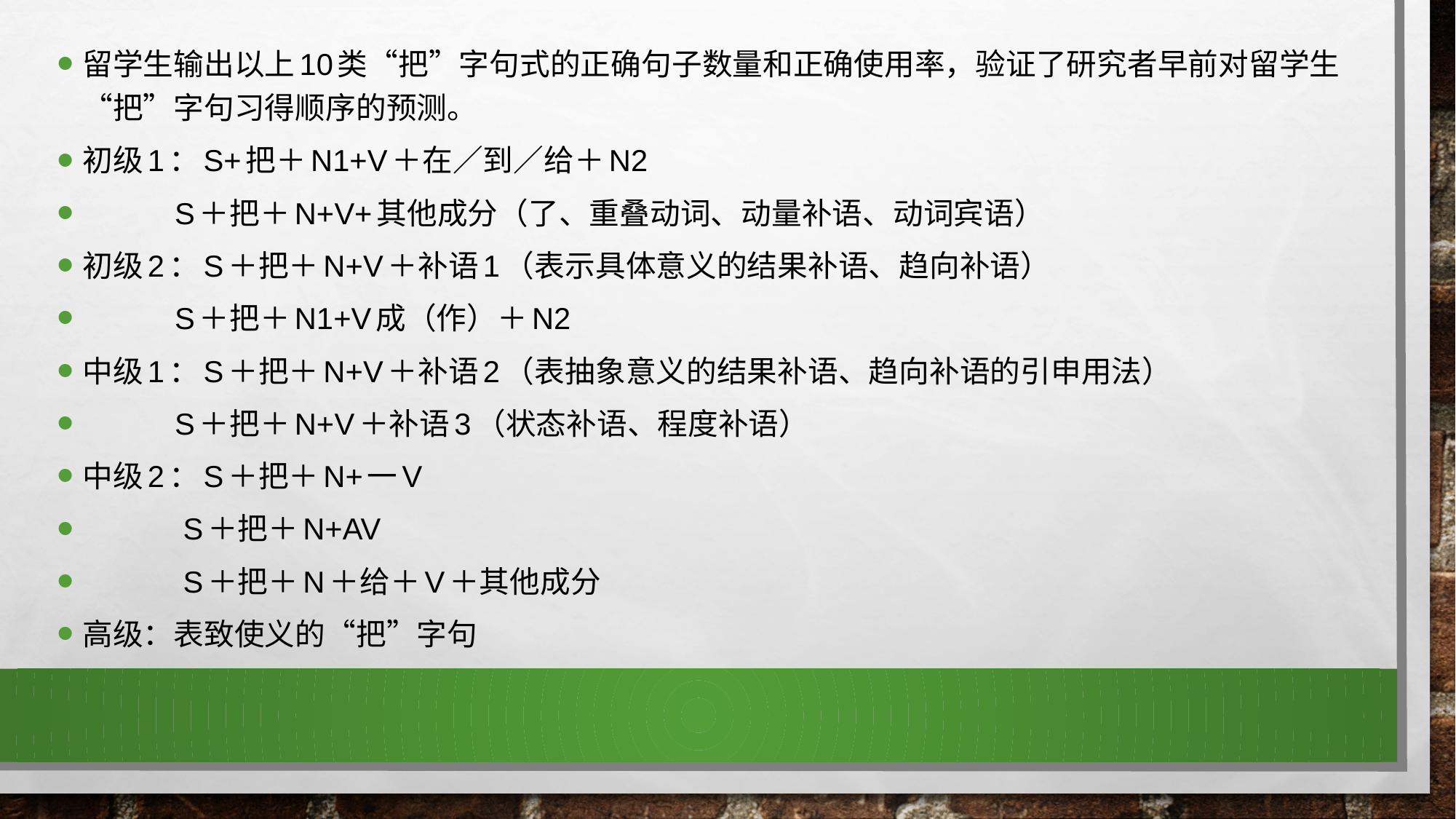

留学生输出以上10类“把”字句式的正确句子数量和正确使用率，验证了研究者早前对留学生“把”字句习得顺序的预测。
初级1：S+把＋N1+V＋在／到／给＋N2
           S＋把＋N+V+其他成分（了、重叠动词、动量补语、动词宾语）
初级2：S＋把＋N+V＋补语1（表示具体意义的结果补语、趋向补语）
           S＋把＋N1+V成（作）＋N2
中级1：S＋把＋N+V＋补语2（表抽象意义的结果补语、趋向补语的引申用法）
           S＋把＋N+V＋补语3（状态补语、程度补语）
中级2：S＋把＋N+一V
            S＋把＋N+AV
            S＋把＋N＋给＋V＋其他成分
高级：表致使义的“把”字句